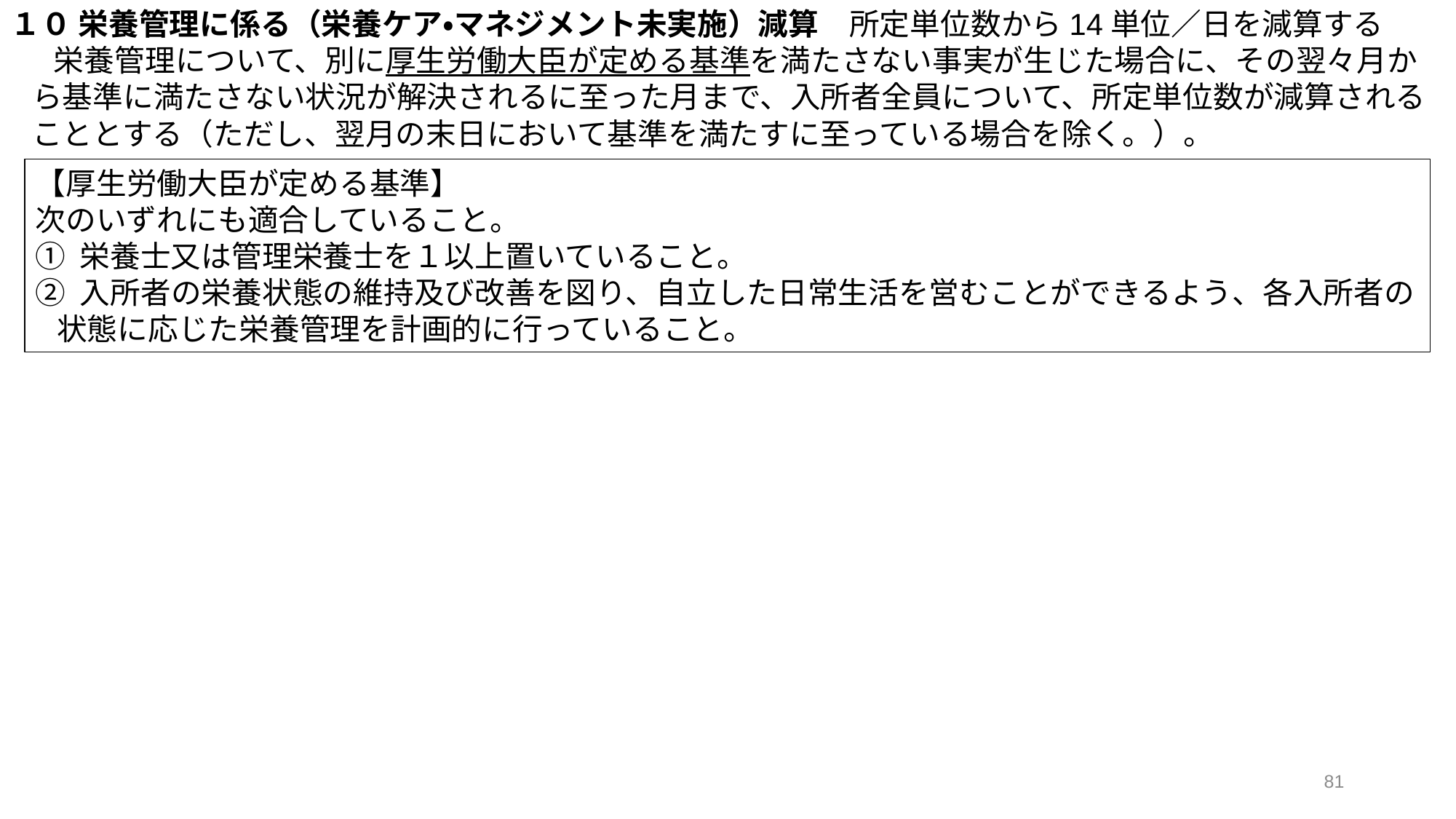

１０ 栄養管理に係る（栄養ケア・マネジメント未実施）減算　所定単位数から14単位／日を減算する
栄養管理について、別に厚生労働大臣が定める基準を満たさない事実が生じた場合に、その翌々月から基準に満たさない状況が解決されるに至った月まで、入所者全員について、所定単位数が減算されることとする（ただし、翌月の末日において基準を満たすに至っている場合を除く。）。
【厚生労働大臣が定める基準】
次のいずれにも適合していること。
① 栄養士又は管理栄養士を１以上置いていること。
② 入所者の栄養状態の維持及び改善を図り、自立した日常生活を営むことができるよう、各入所者の状態に応じた栄養管理を計画的に行っていること。
81